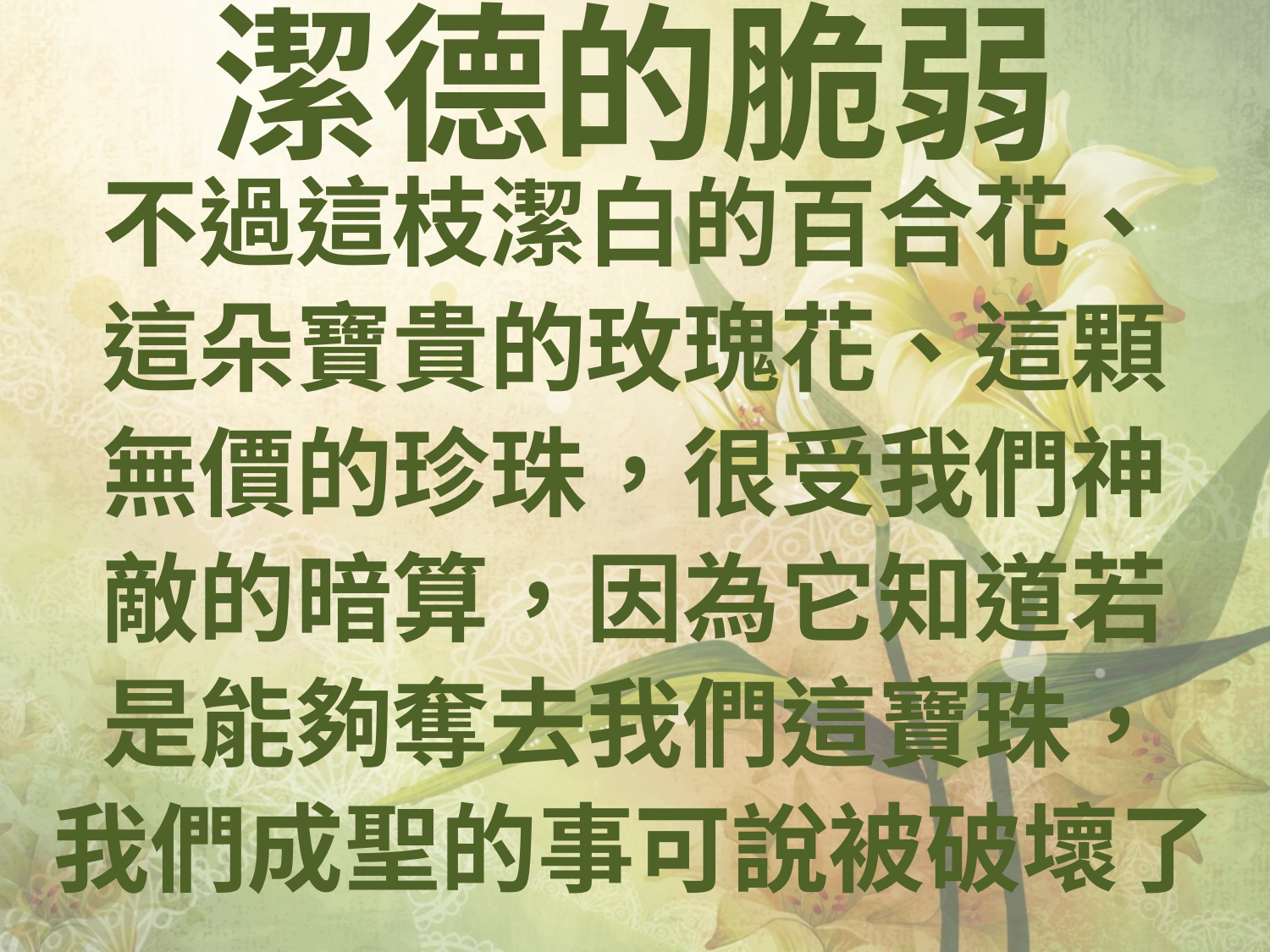

# 潔德的脆弱
不過這枝潔白的百合花、
這朵寶貴的玫瑰花、這顆
無價的珍珠，很受我們神
敵的暗算，因為它知道若
是能夠奪去我們這寶珠，
我們成聖的事可說被破壞了